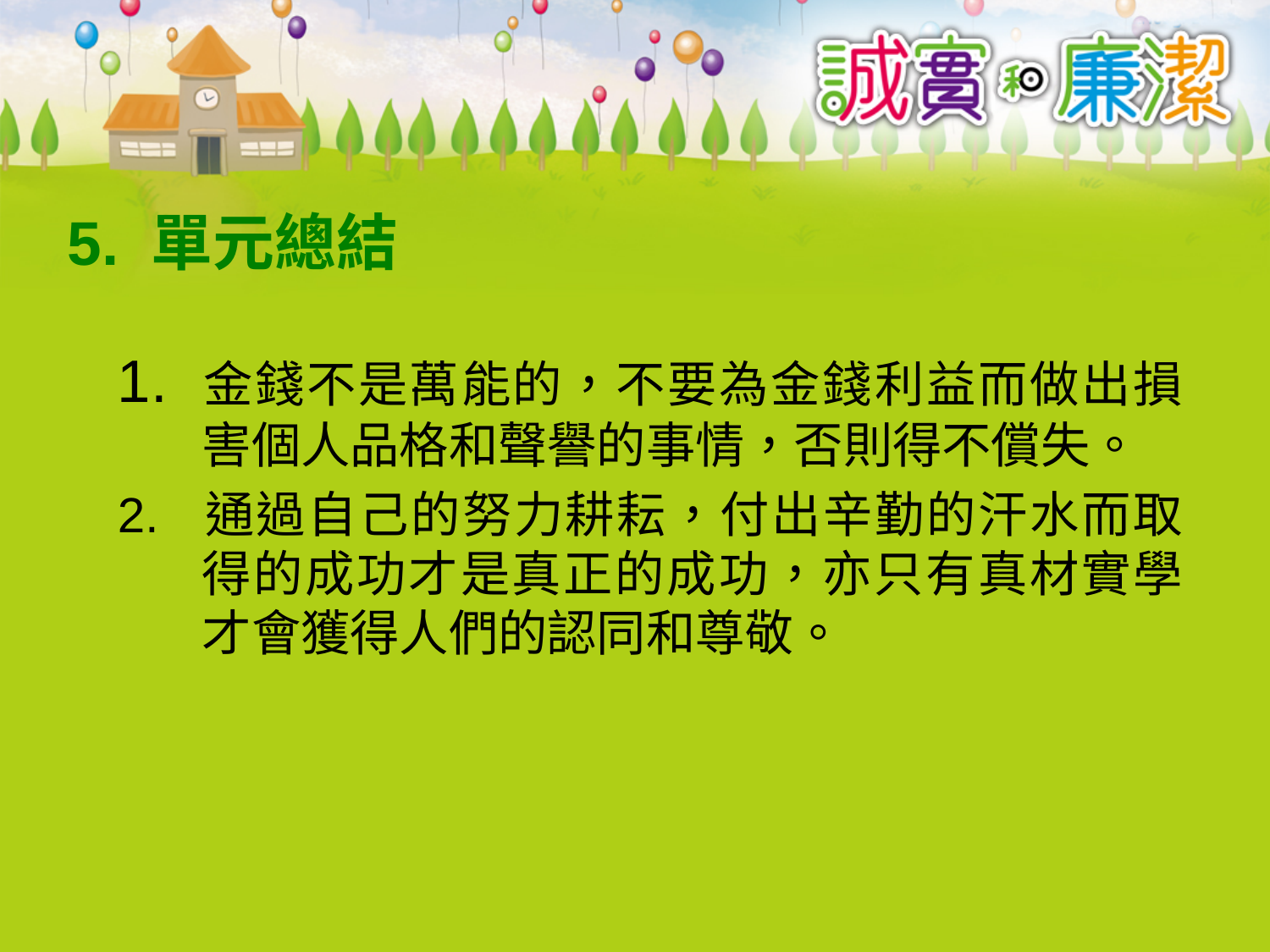

# 5. 單元總結
1. 金錢不是萬能的，不要為金錢利益而做出損害個人品格和聲譽的事情，否則得不償失。
2.  通過自己的努力耕耘，付出辛勤的汗水而取得的成功才是真正的成功，亦只有真材實學才會獲得人們的認同和尊敬。